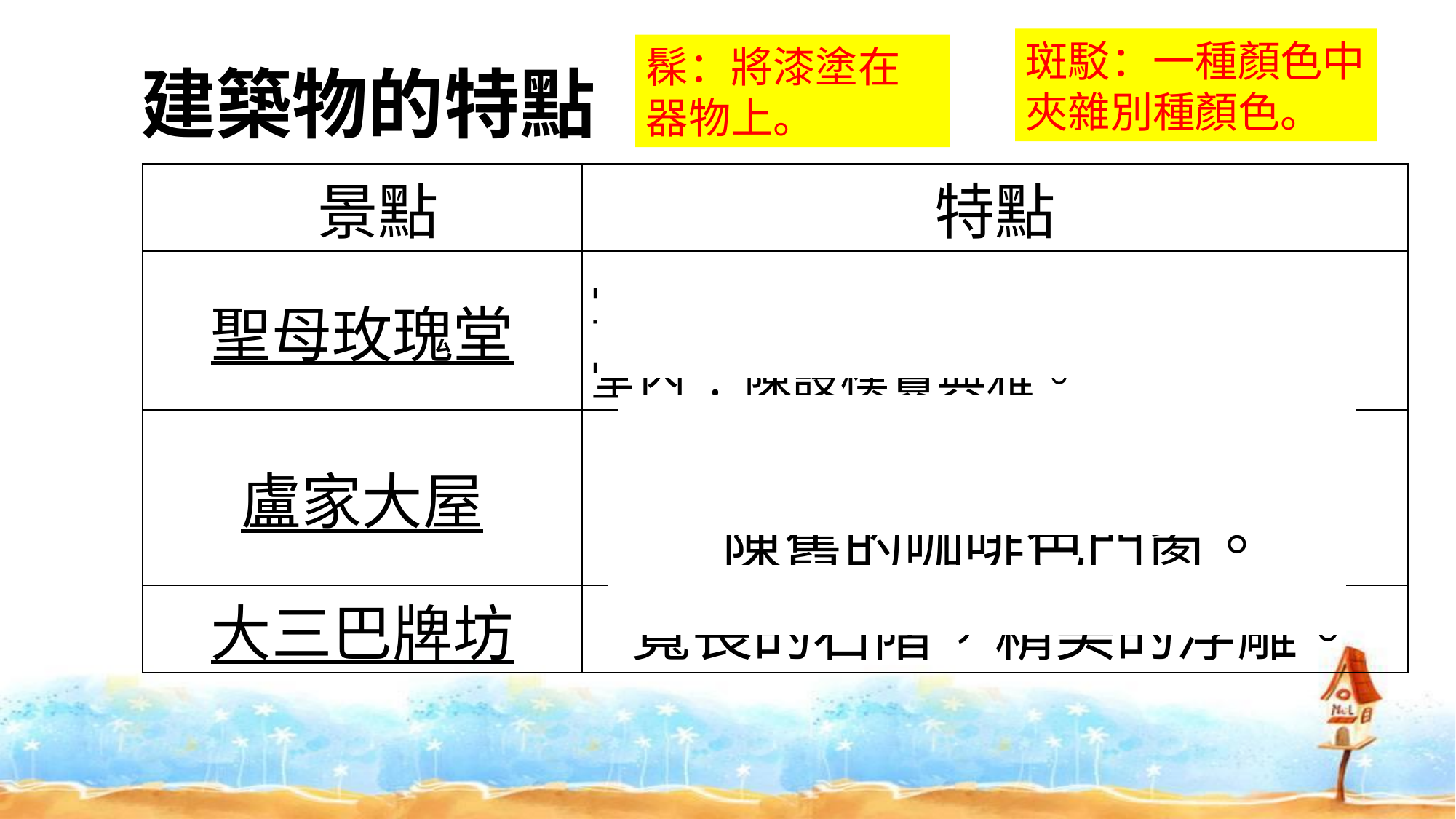

斑駁：一種顏色中夾雜別種顏色。
髹：將漆塗在器物上。
建築物的特點
| 景點 | 特點 |
| --- | --- |
| 聖母玫瑰堂 | 堂外:小巧精美，牆壁髹滿蛋黃色。 堂內:陳設樸實典雅。 |
| 盧家大屋 | 灰白斑駁的青磚牆， 陳舊的咖啡色門窗。 |
| 大三巴牌坊 | 寬長的石階，精美的浮雕。 |